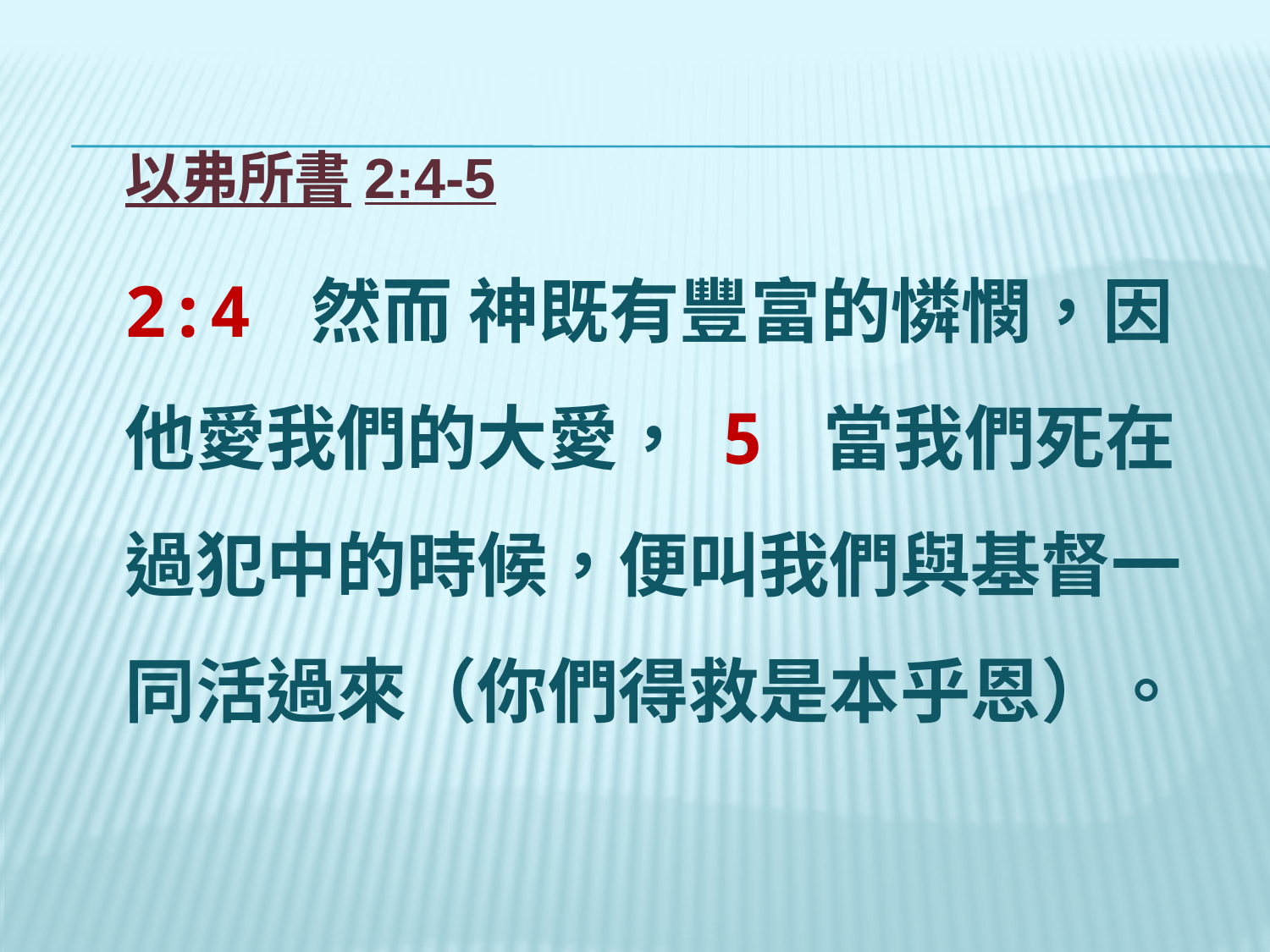

以弗所書2:4-5
	2:4 然而 神既有豐富的憐憫，因他愛我們的大愛， 5 當我們死在過犯中的時候，便叫我們與基督一同活過來（你們得救是本乎恩）。